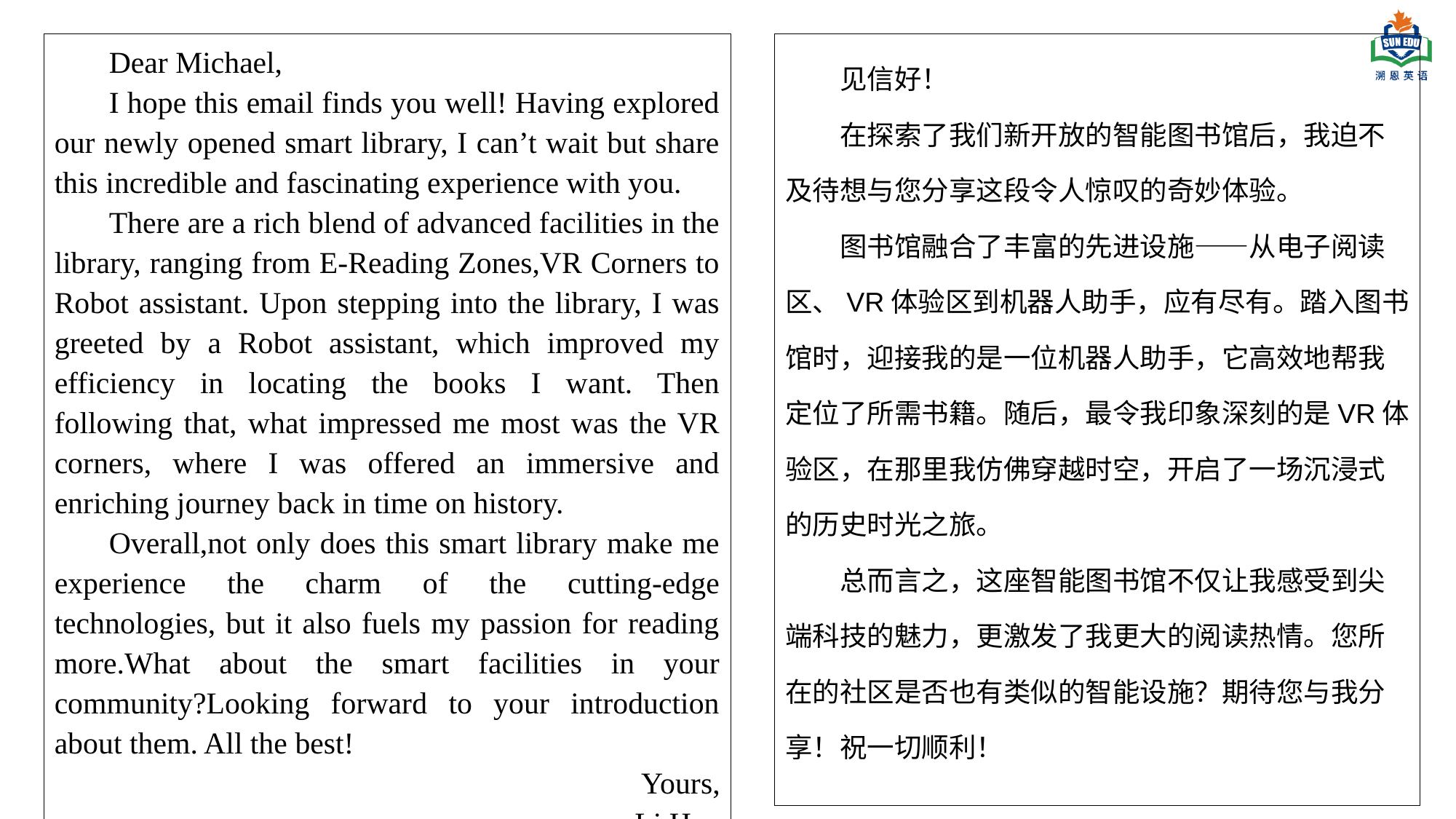

Dear Michael,
I hope this email finds you well! Having explored our newly opened smart library, I can’t wait but share this incredible and fascinating experience with you.
There are a rich blend of advanced facilities in the library, ranging from E-Reading Zones,VR Corners to Robot assistant. Upon stepping into the library, I was greeted by a Robot assistant, which improved my efficiency in locating the books I want. Then following that, what impressed me most was the VR corners, where I was offered an immersive and enriching journey back in time on history.
Overall,not only does this smart library make me experience the charm of the cutting-edge technologies, but it also fuels my passion for reading more.What about the smart facilities in your community?Looking forward to your introduction about them. All the best!
Yours,
Li Hua
见信好！
在探索了我们新开放的智能图书馆后，我迫不及待想与您分享这段令人惊叹的奇妙体验。
图书馆融合了丰富的先进设施——从电子阅读区、VR体验区到机器人助手，应有尽有。踏入图书馆时，迎接我的是一位机器人助手，它高效地帮我定位了所需书籍。随后，最令我印象深刻的是VR体验区，在那里我仿佛穿越时空，开启了一场沉浸式的历史时光之旅。
总而言之，这座智能图书馆不仅让我感受到尖端科技的魅力，更激发了我更大的阅读热情。您所在的社区是否也有类似的智能设施？期待您与我分享！祝一切顺利！